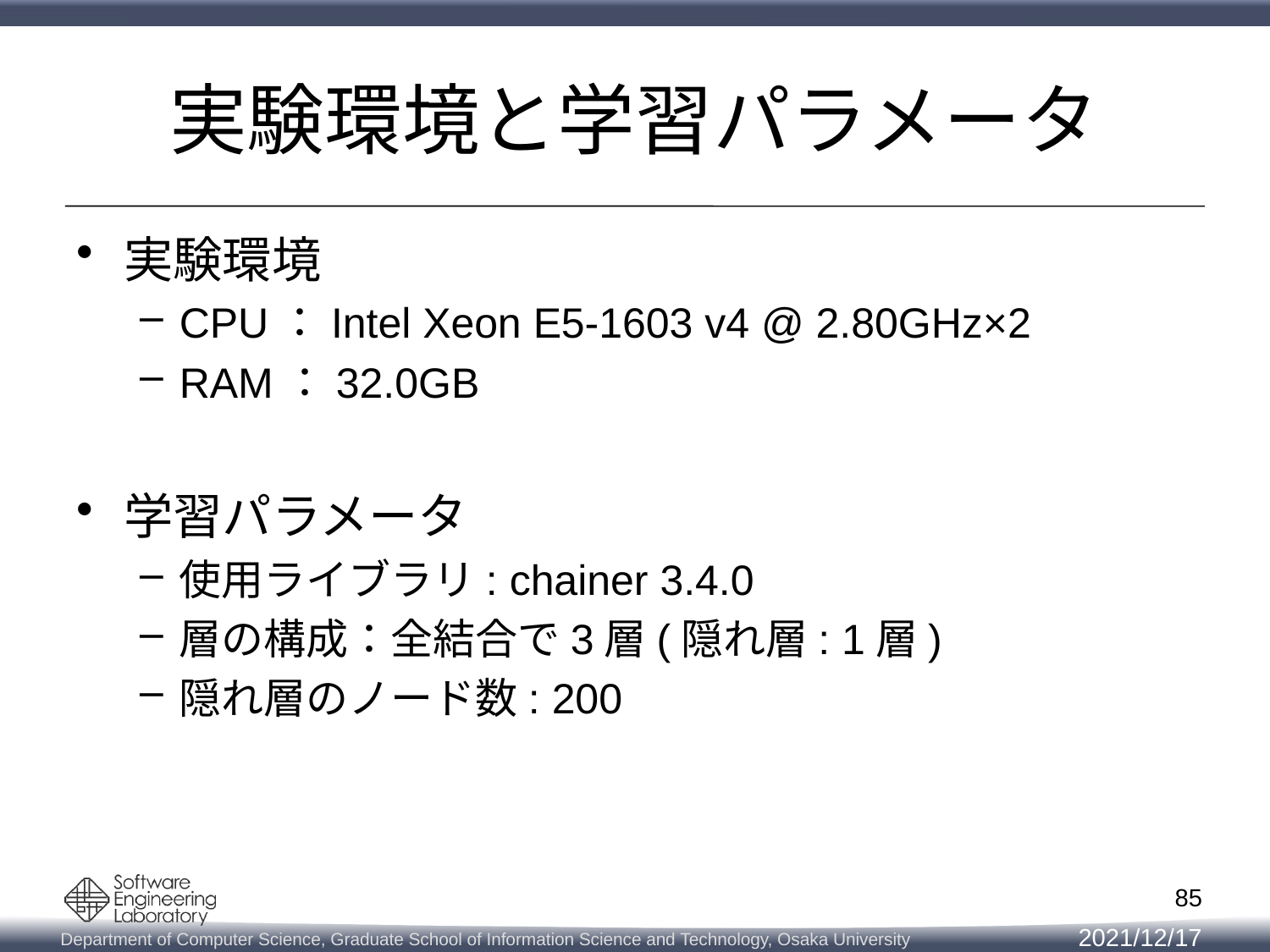

# 実験環境と学習パラメータ
実験環境
CPU：Intel Xeon E5-1603 v4 @ 2.80GHz×2
RAM：32.0GB

学習パラメータ
使用ライブラリ: chainer 3.4.0
層の構成：全結合で3層(隠れ層: 1層)
隠れ層のノード数: 200
85
2021/12/17